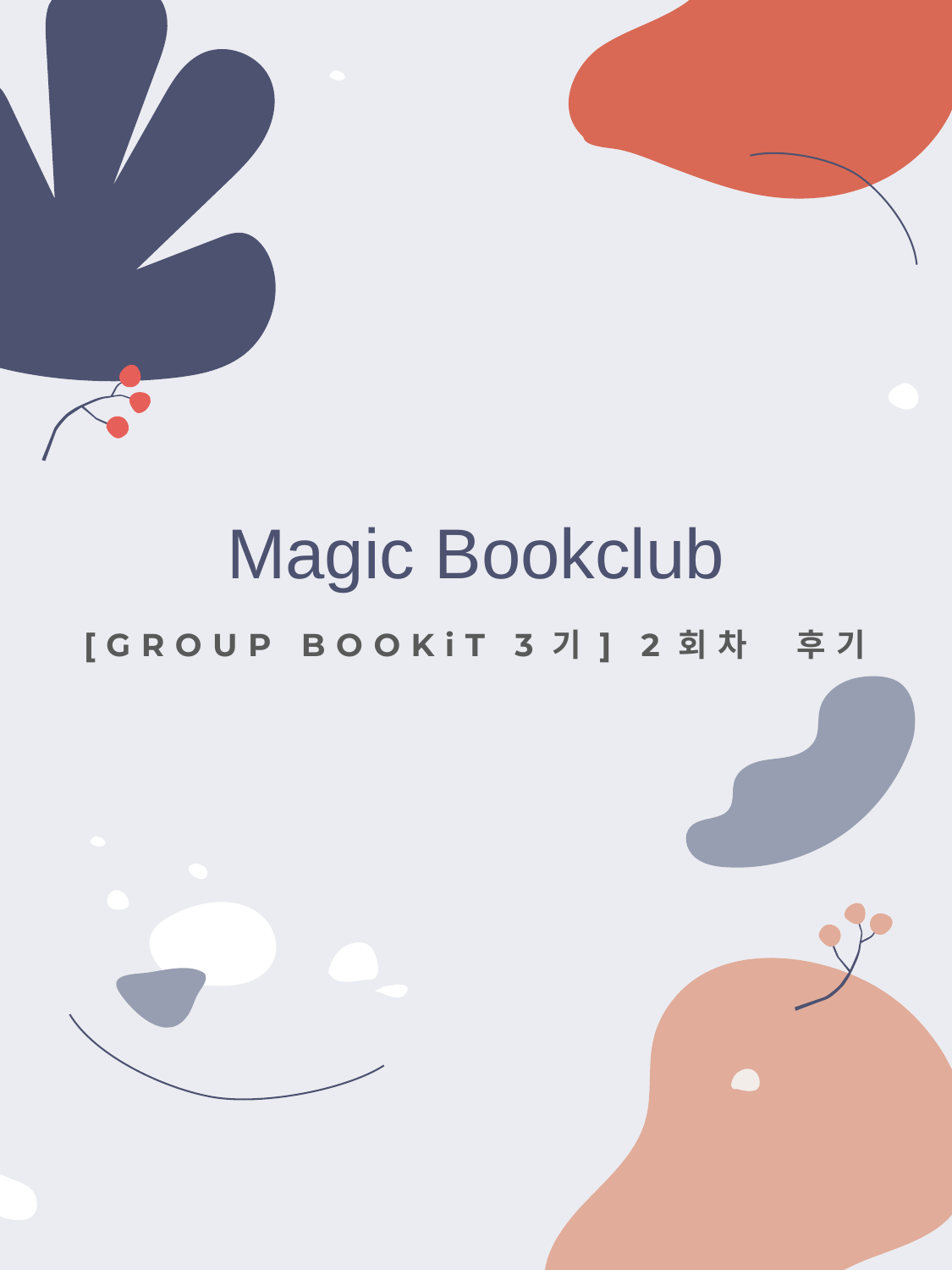

Magic Bookclub
[GROUP BOOKiT 3기] 2회차  후기